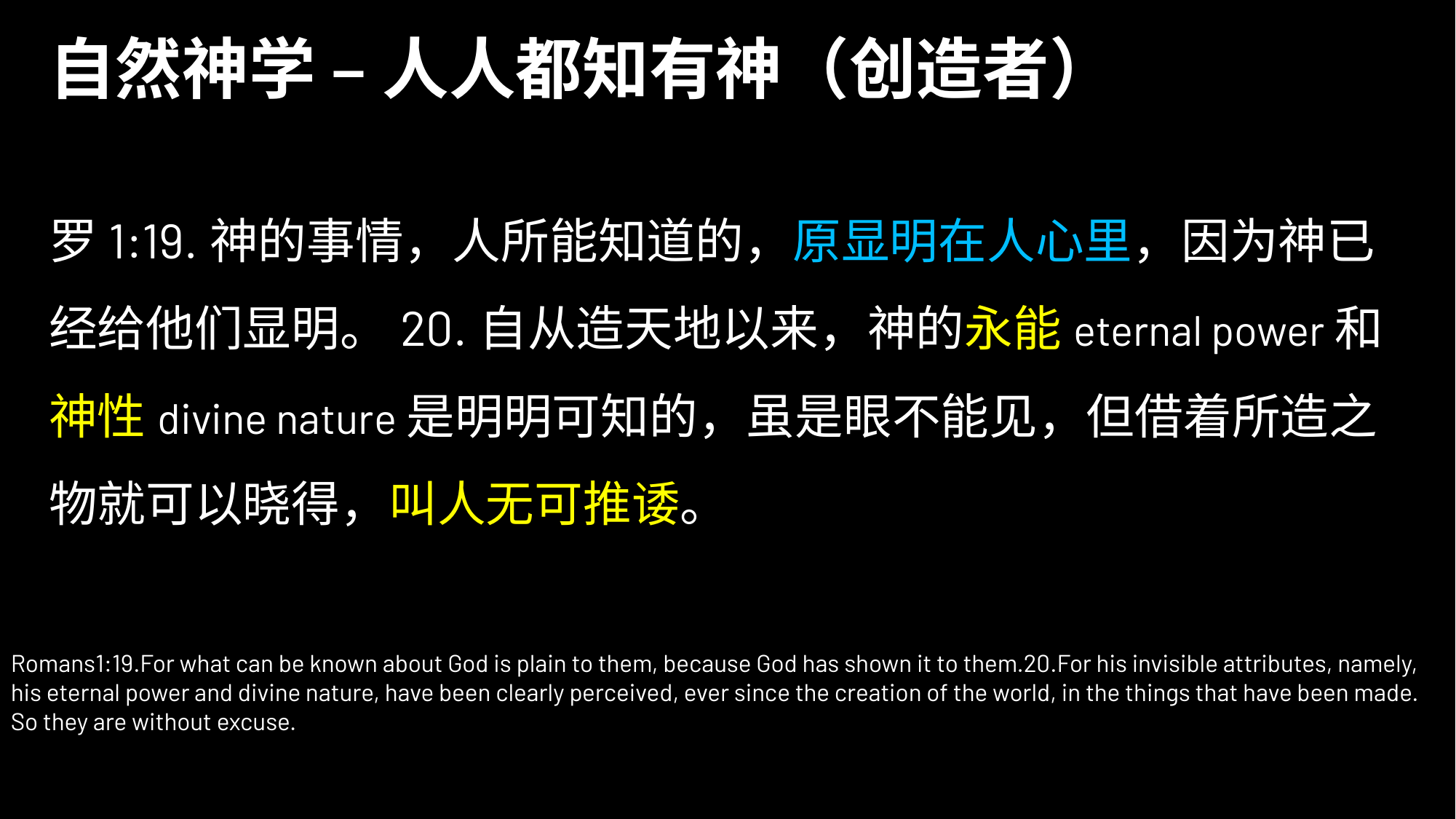

# 自然神学 – 人人都知有神（创造者）
罗1:19.神的事情，人所能知道的，原显明在人心里，因为神已经给他们显明。20.自从造天地以来，神的永能eternal power和神性divine nature是明明可知的，虽是眼不能见，但借着所造之物就可以晓得，叫人无可推诿。
Romans1:19.For what can be known about God is plain to them, because God has shown it to them.20.For his invisible attributes, namely, his eternal power and divine nature, have been clearly perceived, ever since the creation of the world, in the things that have been made. So they are without excuse.